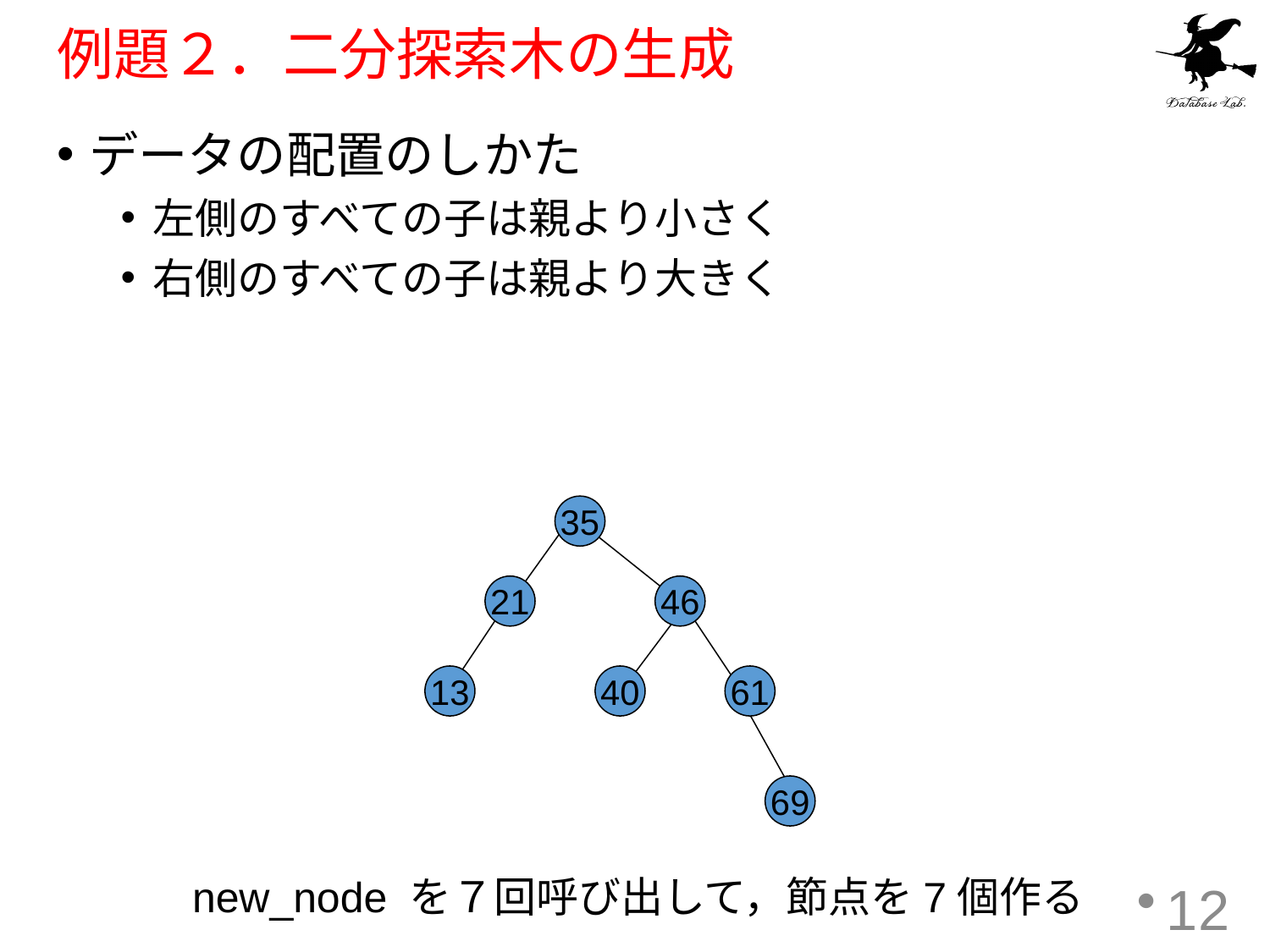

# 例題２．二分探索木の生成
データの配置のしかた
左側のすべての子は親より小さく
右側のすべての子は親より大きく
35

21
46

13
40
61

69
new_node を７回呼び出して，節点を7個作る
12